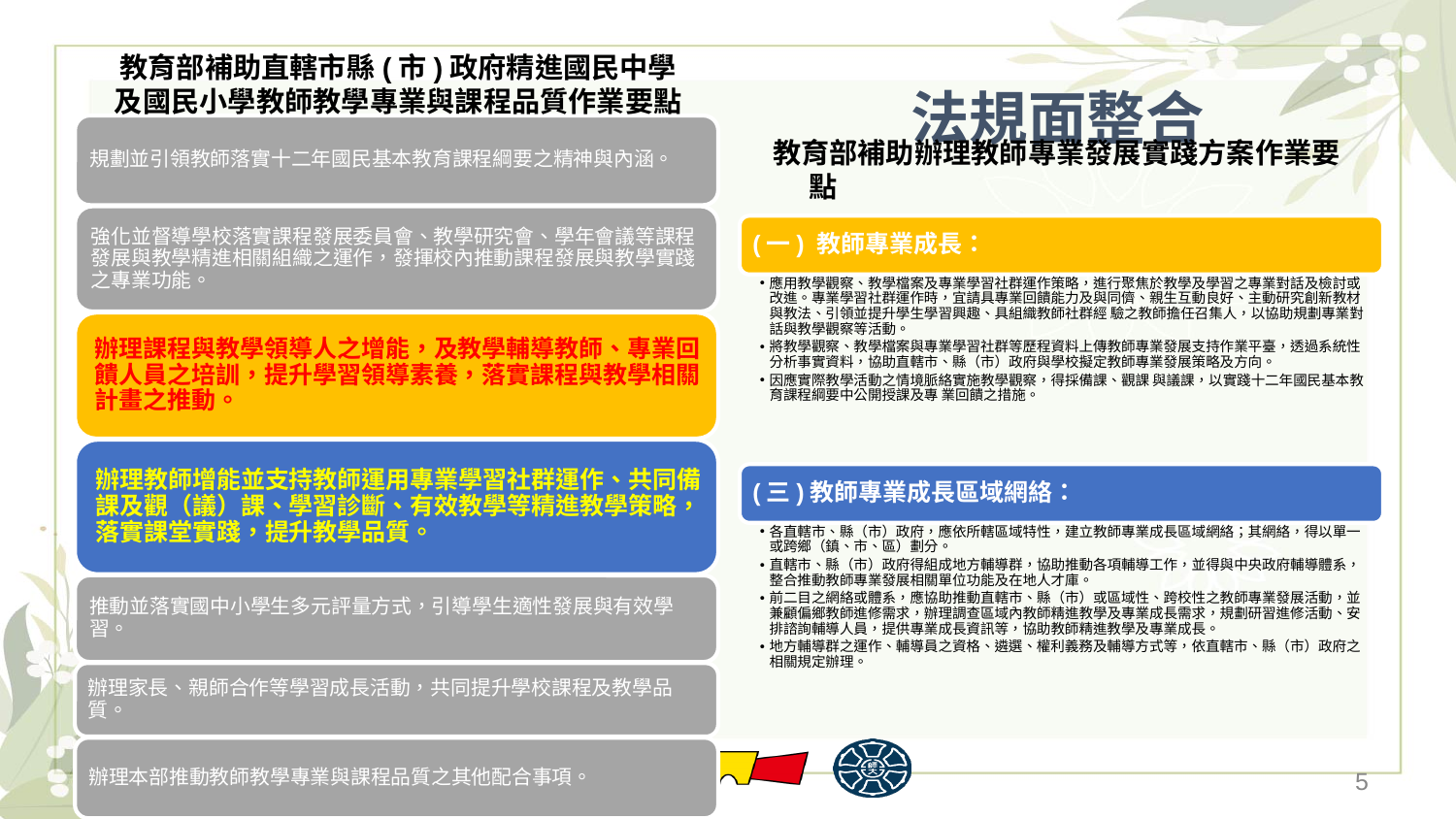

教育部補助直轄市縣(市)政府精進國民中學及國民小學教師教學專業與課程品質作業要點
# 法規面整合
規劃並引領教師落實十二年國民基本教育課程綱要之精神與內涵。
強化並督導學校落實課程發展委員會、教學研究會、學年會議等課程發展與教學精進相關組織之運作，發揮校內推動課程發展與教學實踐之專業功能。
辦理課程與教學領導人之增能，及教學輔導教師、專業回饋人員之培訓，提升學習領導素養，落實課程與教學相關計畫之推動。
辦理教師增能並支持教師運用專業學習社群運作、共同備課及觀（議）課、學習診斷、有效教學等精進教學策略，落實課堂實踐，提升教學品質。
推動並落實國中小學生多元評量方式，引導學生適性發展與有效學習。
辦理家長、親師合作等學習成長活動，共同提升學校課程及教學品質。
辦理本部推動教師教學專業與課程品質之其他配合事項。
教育部補助辦理教師專業發展實踐方案作業要點
(一) 教師專業成長：
應用教學觀察、教學檔案及專業學習社群運作策略，進行聚焦於教學及學習之專業對話及檢討或改進。專業學習社群運作時，宜請具專業回饋能力及與同儕、親生互動良好、主動研究創新教材與教法、引領並提升學生學習興趣、具組織教師社群經 驗之教師擔任召集人，以協助規劃專業對話與教學觀察等活動。
將教學觀察、教學檔案與專業學習社群等歷程資料上傳教師專業發展支持作業平臺，透過系統性分析事實資料，協助直轄市、縣（市）政府與學校擬定教師專業發展策略及方向。
因應實際教學活動之情境脈絡實施教學觀察，得採備課、觀課 與議課，以實踐十二年國民基本教育課程綱要中公開授課及專 業回饋之措施。
(三)教師專業成長區域網絡：
各直轄市、縣（市）政府，應依所轄區域特性，建立教師專業成長區域網絡；其網絡，得以單一或跨鄉（鎮、市、區）劃分。
直轄市、縣（市）政府得組成地方輔導群，協助推動各項輔導工作，並得與中央政府輔導體系，整合推動教師專業發展相關單位功能及在地人才庫。
前二目之網絡或體系，應協助推動直轄市、縣（市）或區域性、跨校性之教師專業發展活動，並兼顧偏鄉教師進修需求，辦理調查區域內教師精進教學及專業成長需求，規劃研習進修活動、安排諮詢輔導人員，提供專業成長資訊等，協助教師精進教學及專業成長。
地方輔導群之運作、輔導員之資格、遴選、權利義務及輔導方式等，依直轄市、縣（市）政府之相關規定辦理。
5